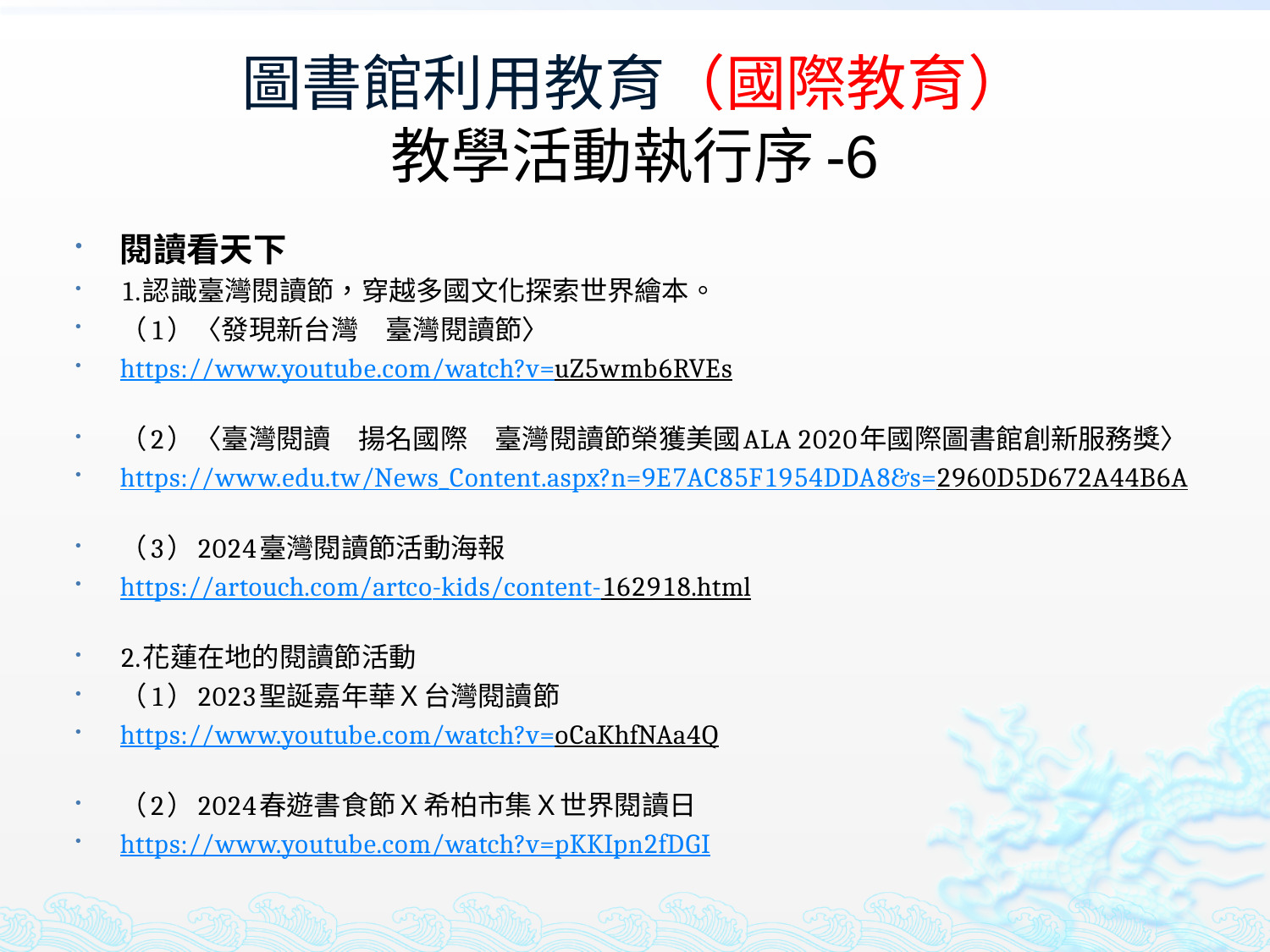

# 圖書館利用教育（國際教育） 教學活動執行序-6
閱讀看天下
1.認識臺灣閱讀節，穿越多國文化探索世界繪本。
（1）〈發現新台灣　臺灣閱讀節〉
https://www.youtube.com/watch?v=uZ5wmb6RVEs
（2）〈臺灣閱讀　揚名國際　臺灣閱讀節榮獲美國ALA 2020年國際圖書館創新服務獎〉
https://www.edu.tw/News_Content.aspx?n=9E7AC85F1954DDA8&s=2960D5D672A44B6A
（3）2024臺灣閱讀節活動海報
https://artouch.com/artco-kids/content-162918.html
2.花蓮在地的閱讀節活動
（1）2023聖誕嘉年華Ｘ台灣閱讀節
https://www.youtube.com/watch?v=oCaKhfNAa4Q
（2）2024春遊書食節Ｘ希柏市集Ｘ世界閱讀日
https://www.youtube.com/watch?v=pKKIpn2fDGI